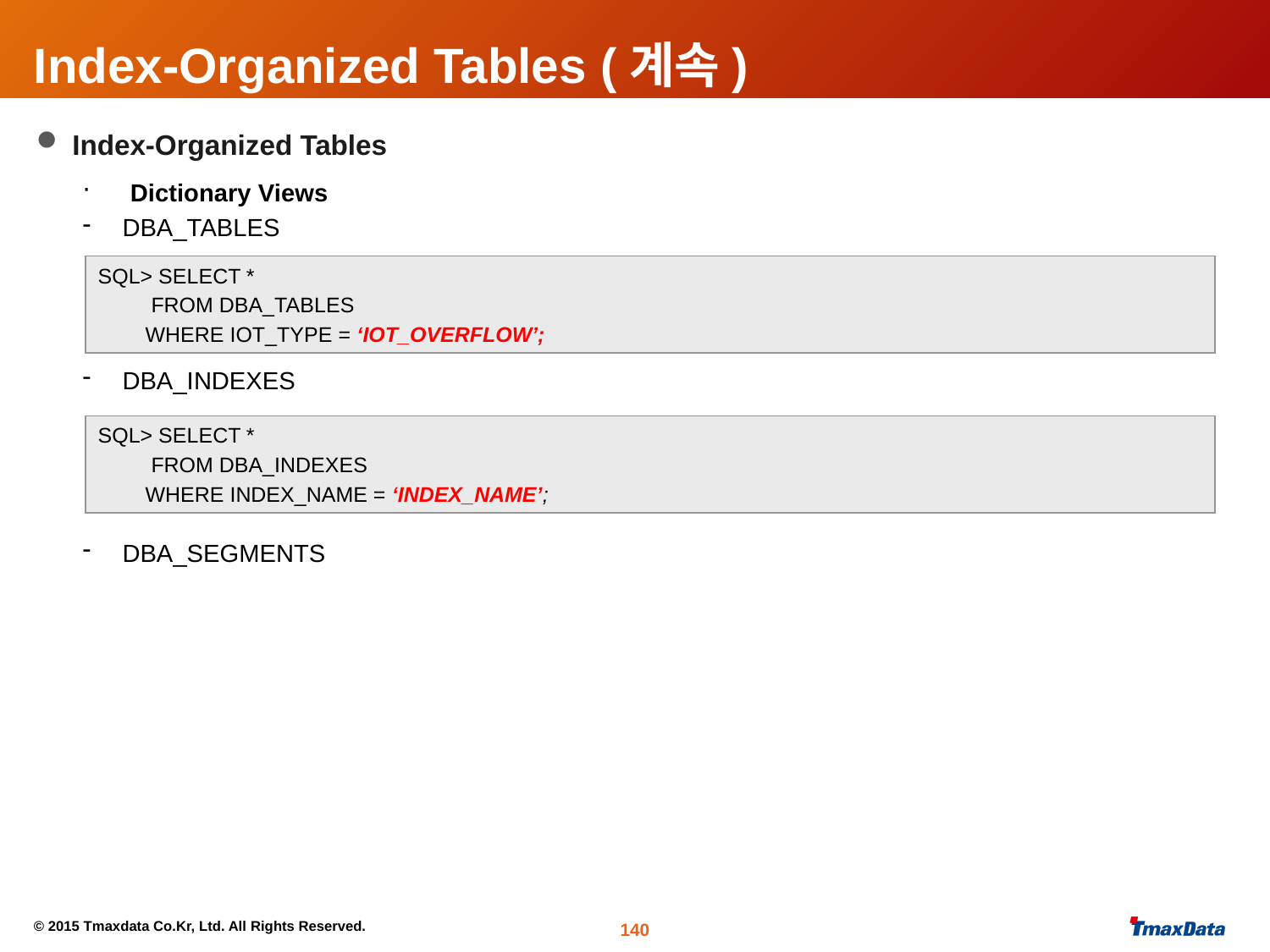

# Index-Organized Tables (계속)
 Index-Organized Tables
Dictionary Views
DBA_TABLES

DBA_INDEXES

DBA_SEGMENTS

SQL> SELECT *
         FROM DBA_TABLES
        WHERE IOT_TYPE = ‘IOT_OVERFLOW’;
SQL> SELECT *
         FROM DBA_INDEXES
        WHERE INDEX_NAME = ‘INDEX_NAME’;